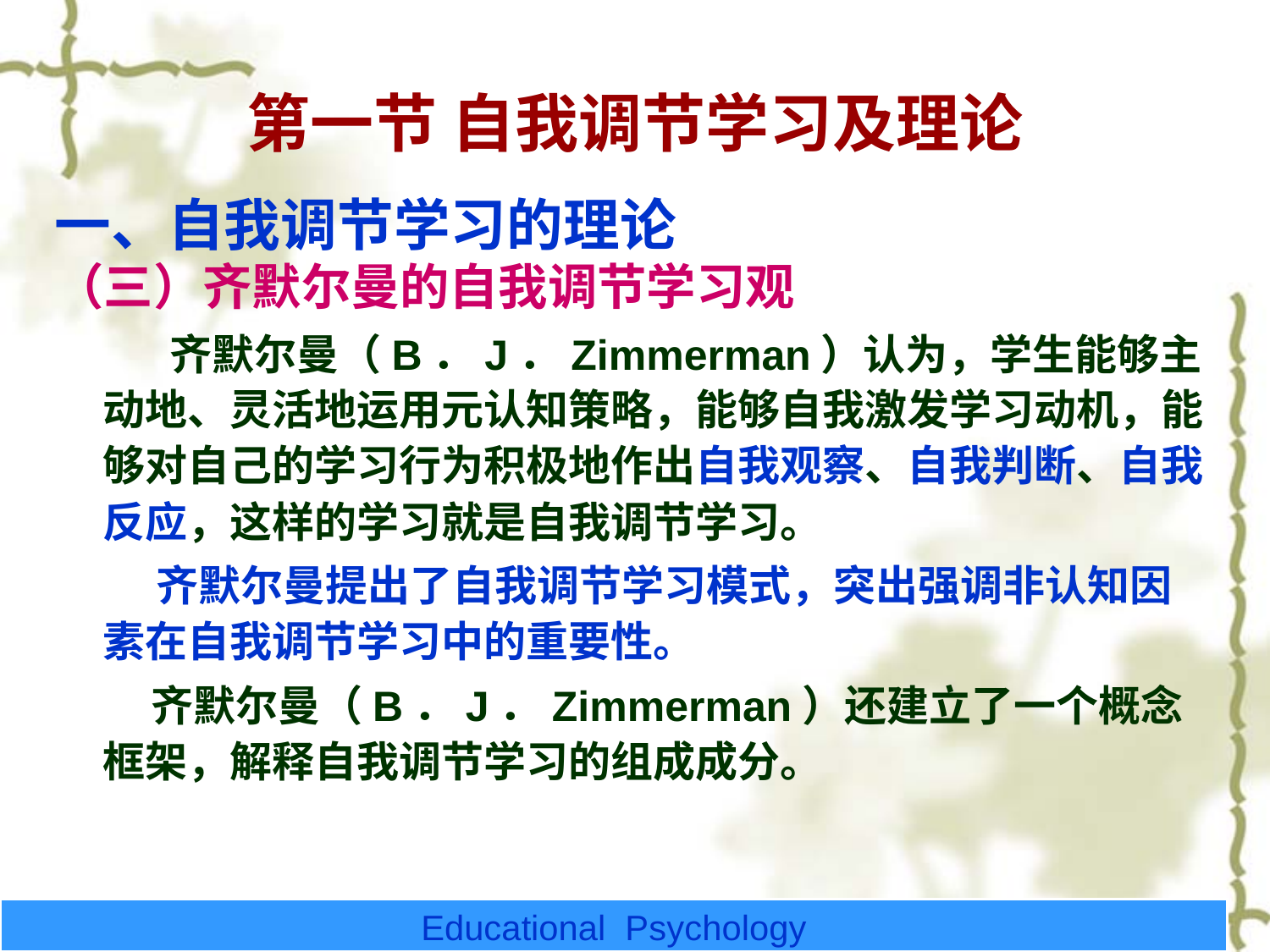

# 第一节 自我调节学习及理论
一、自我调节学习的理论
（三）齐默尔曼的自我调节学习观
           齐默尔曼（B．J．Zimmerman）认为，学生能够主动地、灵活地运用元认知策略，能够自我激发学习动机，能够对自己的学习行为积极地作出自我观察、自我判断、自我反应，这样的学习就是自我调节学习。
             齐默尔曼提出了自我调节学习模式，突出强调非认知因素在自我调节学习中的重要性。
         齐默尔曼（B．J．Zimmerman）还建立了一个概念框架，解释自我调节学习的组成成分。
Educational  Psychology